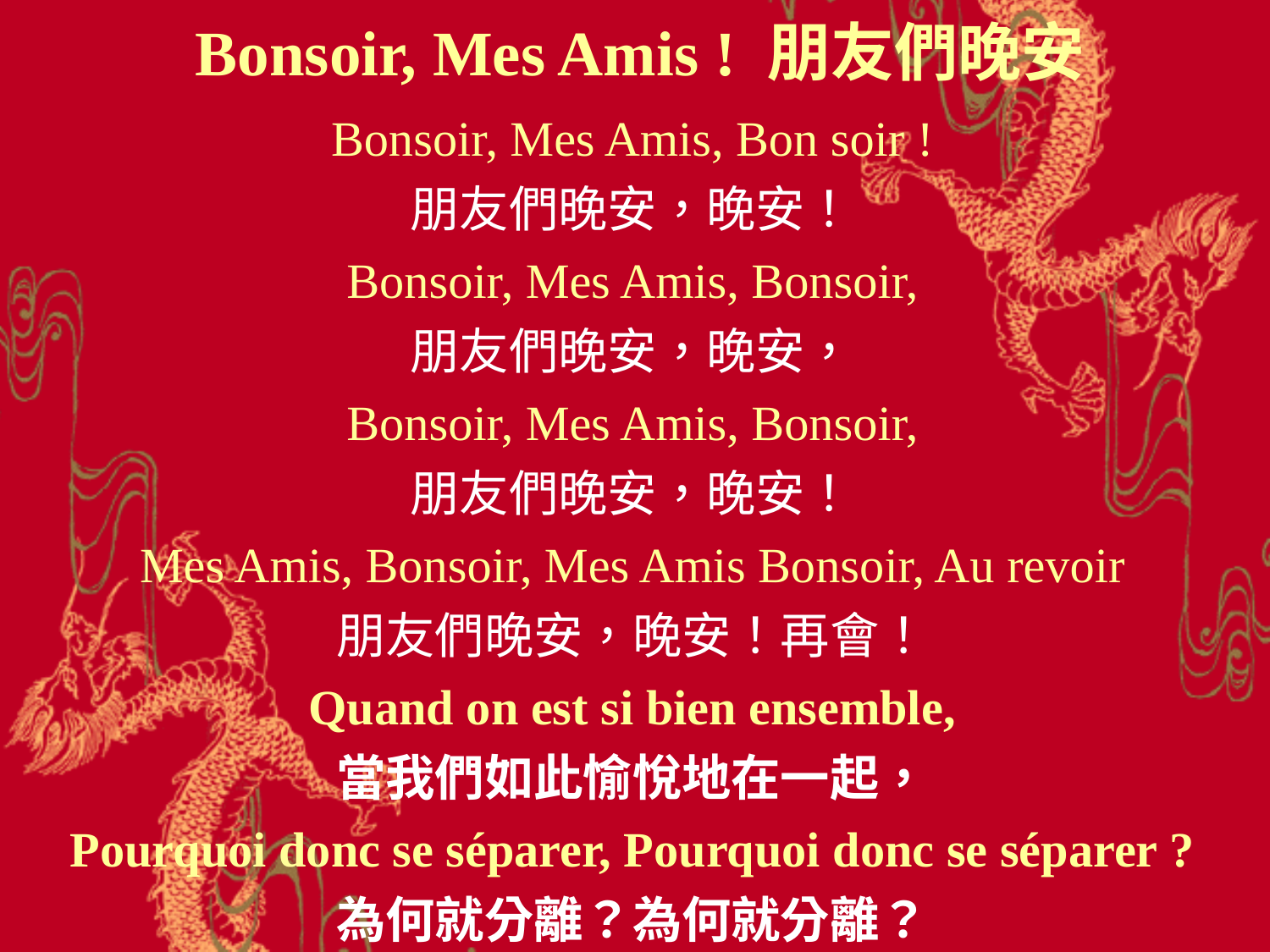

Bonsoir, Mes Amis ! 朋友們晚安
Bonsoir, Mes Amis, Bon soir !
朋友們晚安，晚安！
Bonsoir, Mes Amis, Bonsoir,
朋友們晚安，晚安，
Bonsoir, Mes Amis, Bonsoir,
朋友們晚安，晚安！
Mes Amis, Bonsoir, Mes Amis Bonsoir, Au revoir
朋友們晚安，晚安！再會！
Quand on est si bien ensemble,
當我們如此愉悅地在一起，
Pourquoi donc se séparer, Pourquoi donc se séparer ?
為何就分離？為何就分離？